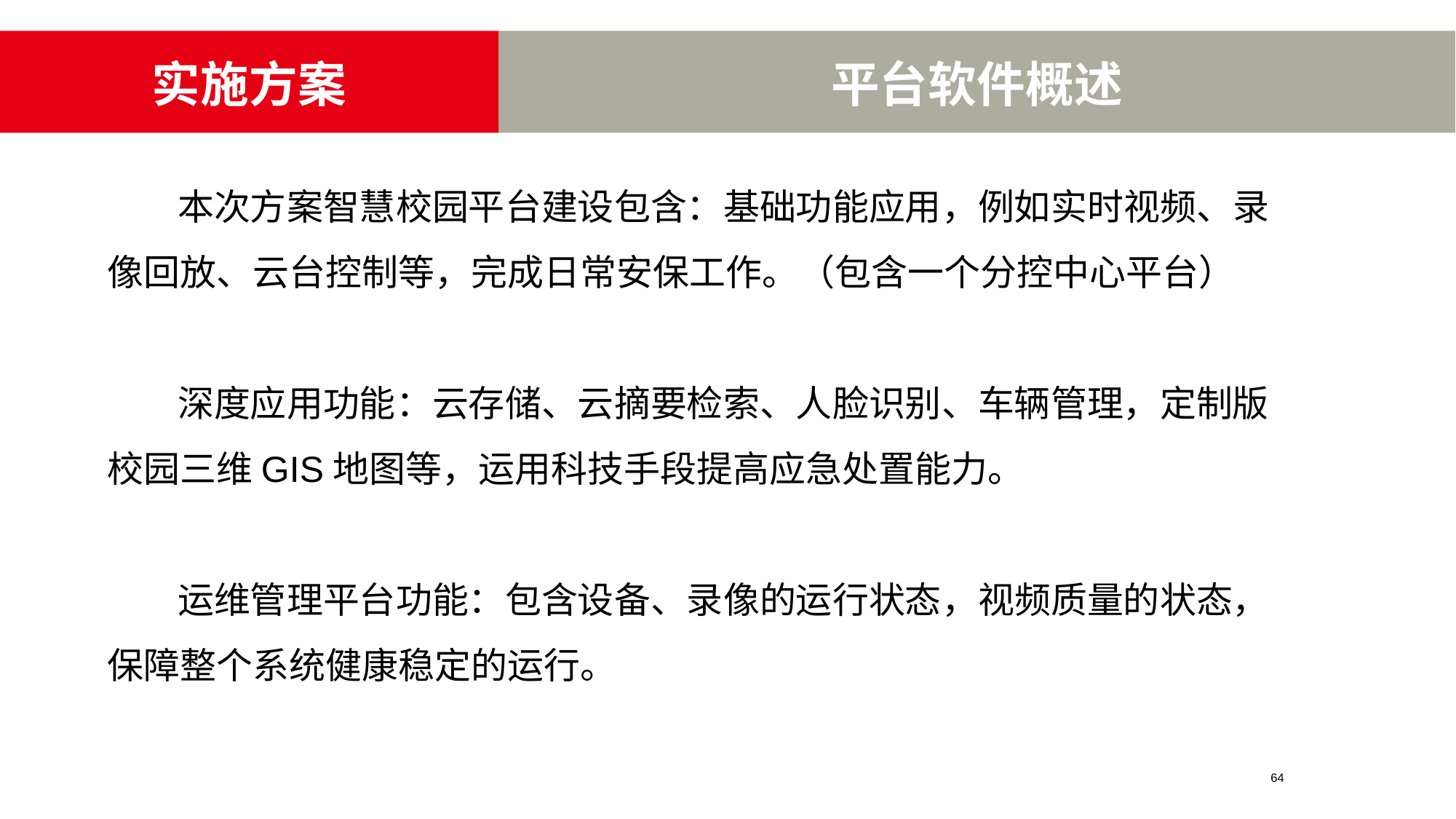

实施方案
平台软件概述
本次方案智慧校园平台建设包含：基础功能应用，例如实时视频、录像回放、云台控制等，完成日常安保工作。（包含一个分控中心平台）

深度应用功能：云存储、云摘要检索、人脸识别、车辆管理，定制版校园三维GIS地图等，运用科技手段提高应急处置能力。

运维管理平台功能：包含设备、录像的运行状态，视频质量的状态，保障整个系统健康稳定的运行。

64